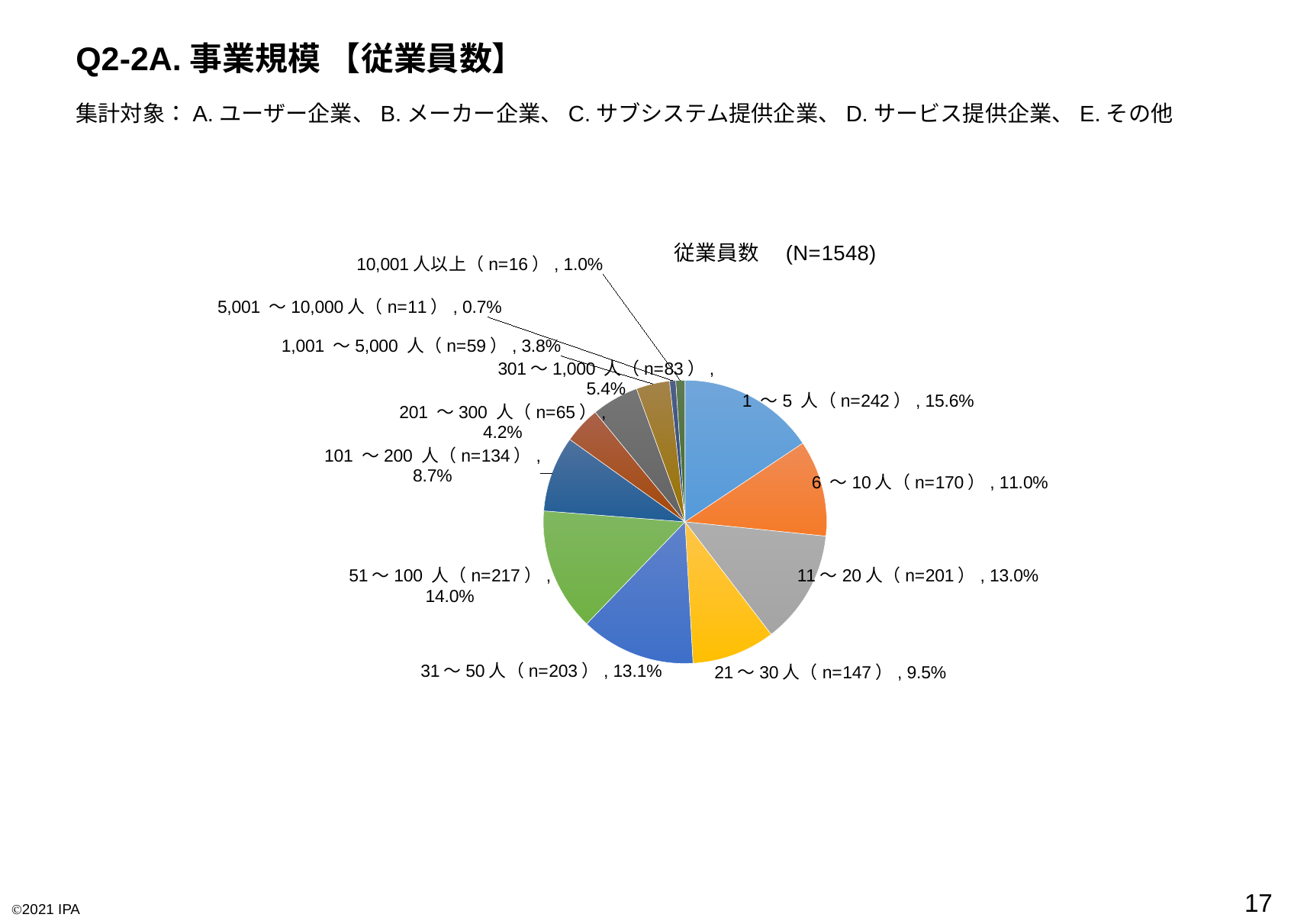

Q2-2A.事業規模 【従業員数】
集計対象：A.ユーザー企業、B.メーカー企業、C.サブシステム提供企業、D.サービス提供企業、E.その他

### Chart:

| Category | 従業員数　(N=1548) |
|---|---|
| 1 ～5 人（n=242） | 0.15633074935400518 |
| 6 ～10人（n=170） | 0.10981912144702842 |
| 11～20人（n=201） | 0.1298449612403101 |
| 21～30人（n=147） | 0.09496124031007752 |
| 31～50人（n=203） | 0.13113695090439276 |
| 51～100 人（n=217） | 0.14018087855297157 |
| 101 ～200 人（n=134） | 0.08656330749354005 |
| 201 ～300 人（n=65） | 0.04198966408268734 |
| 301～1,000 人（n=83） | 0.053617571059431525 |
| 1,001 ～5,000 人（n=59） | 0.03811369509043928 |
| 5,001 ～10,000人（n=11） | 0.0071059431524547806 |
| 10,001人以上（n=16） | 0.0103359173126615 |